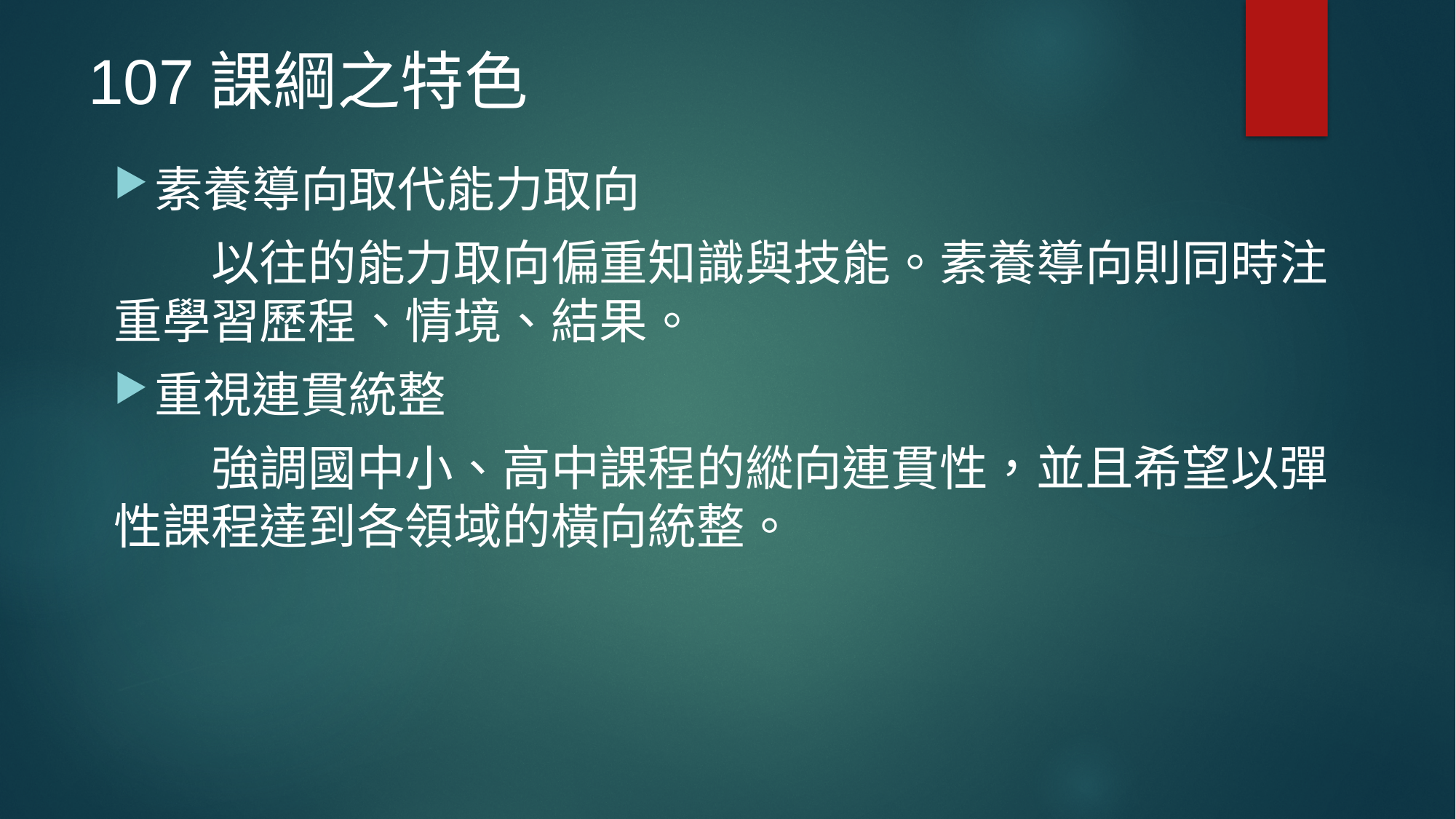

# 107課綱之特色
素養導向取代能力取向
　　以往的能力取向偏重知識與技能。素養導向則同時注重學習歷程、情境、結果。
重視連貫統整
　　強調國中小、高中課程的縱向連貫性，並且希望以彈性課程達到各領域的橫向統整。